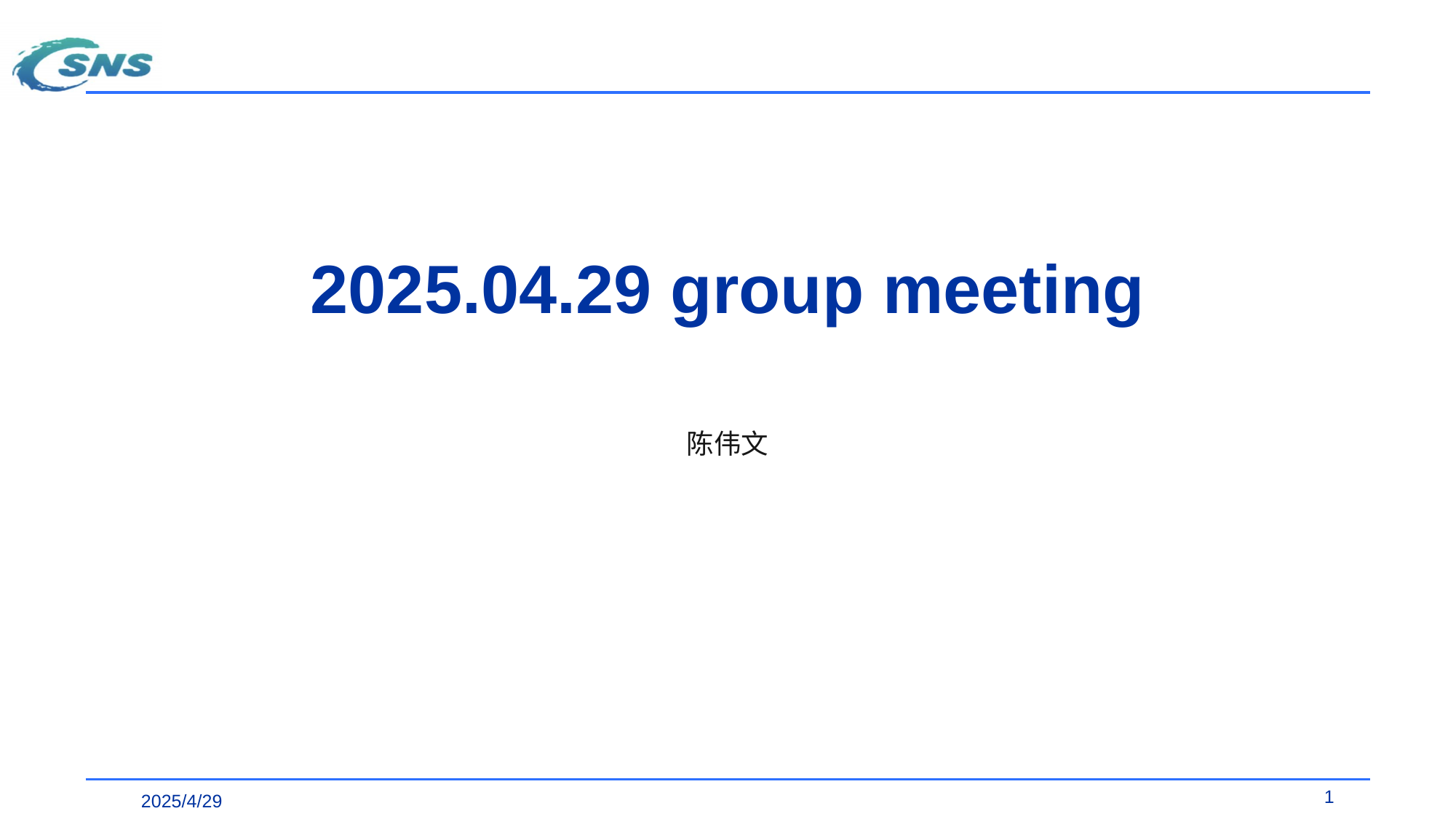

# 2025.04.29 group meeting
陈伟文
1
2025/4/29